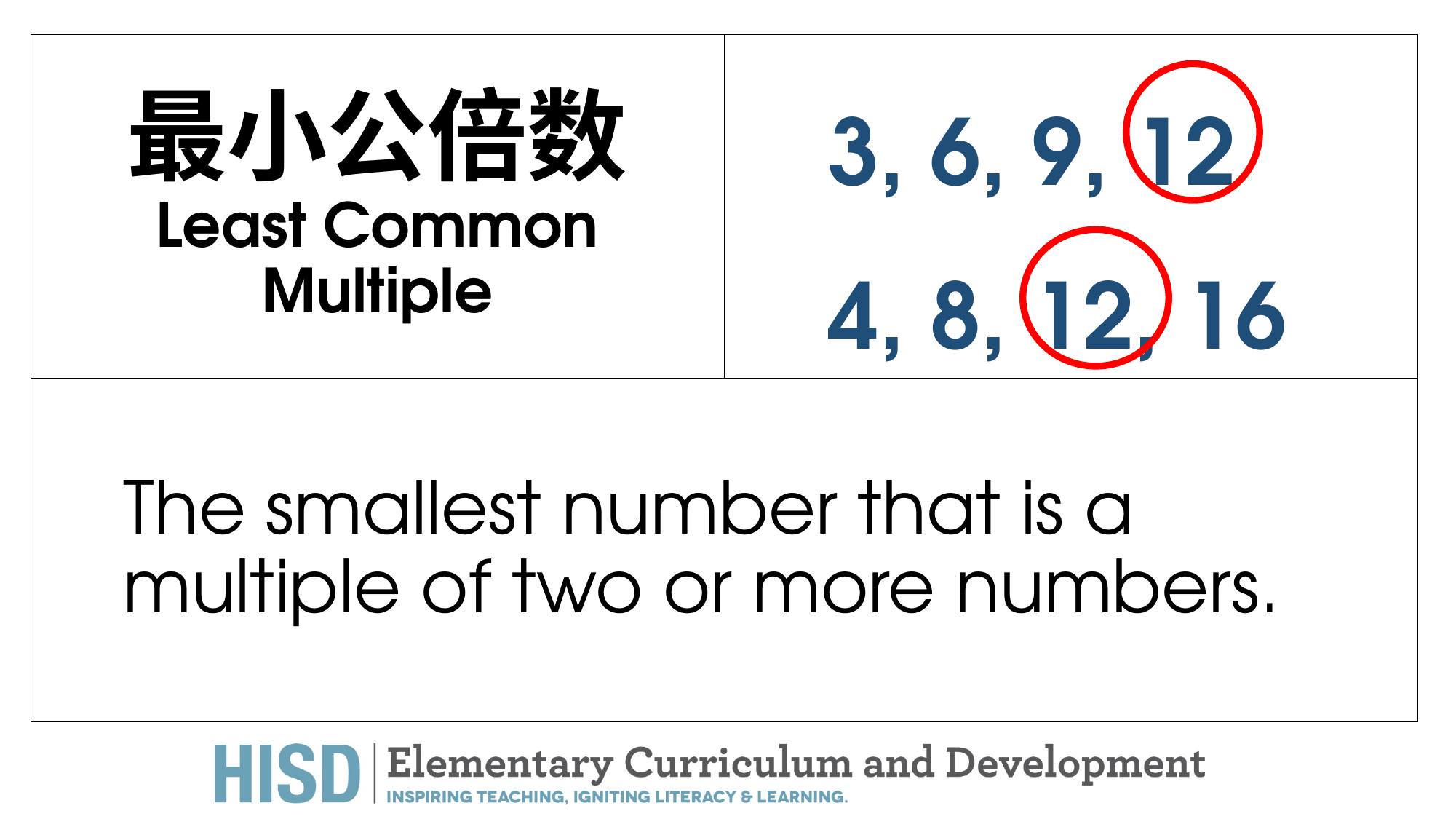

# 最小公倍数 Least Common Multiple

3, 6, 9, 12
4, 8, 12, 16

The smallest number that is a multiple of two or more numbers.